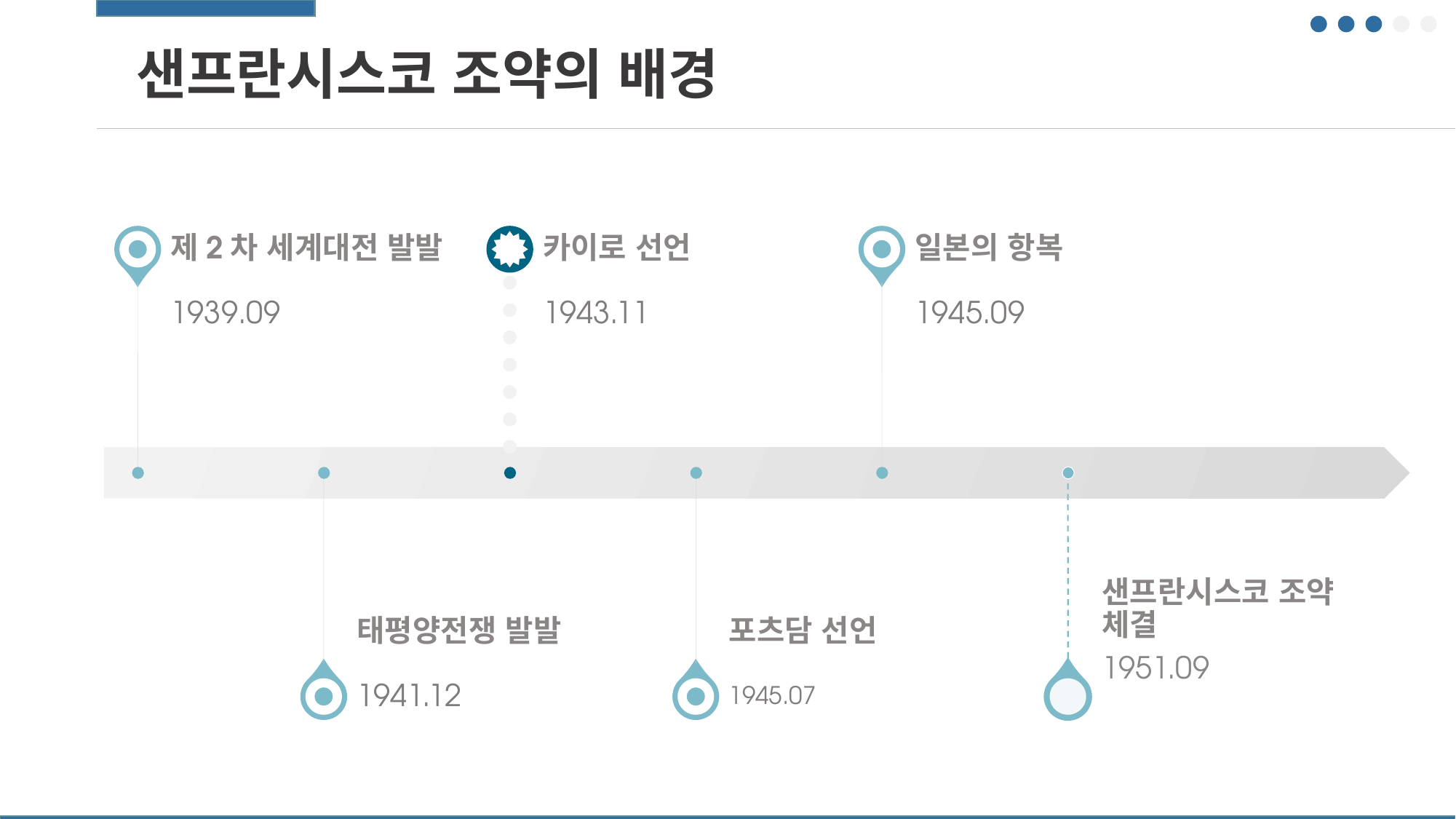

샌프란시스코 조약의 배경
1939.09
제2차 세계대전 발발
태평양전쟁 발발
1941.12
1943.11
카이로 선언
포츠담 선언
1945.07
1945.09
일본의 항복
샌프란시스코 조약 체결
1951.09